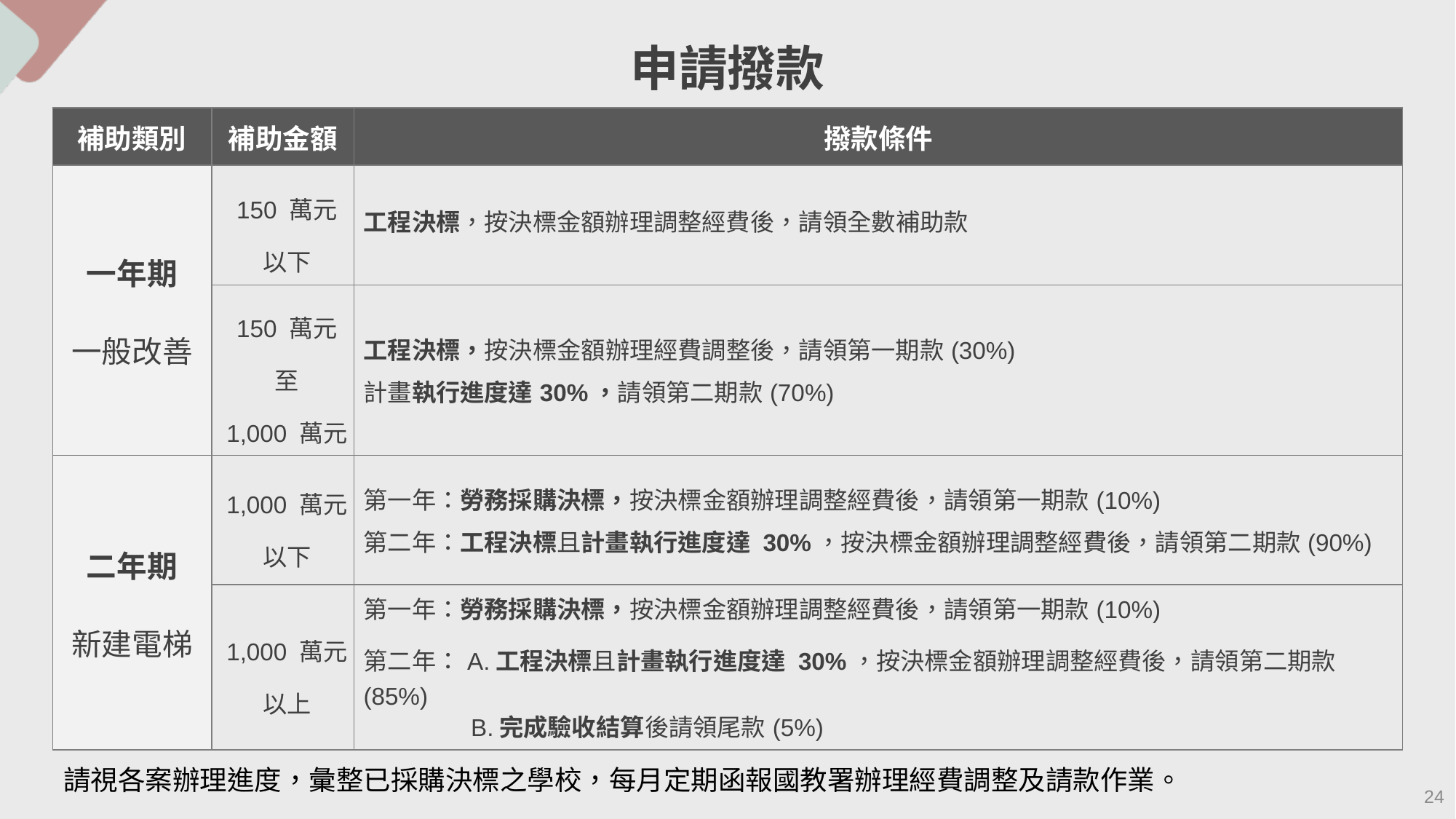

申請撥款
| 補助類別 | 補助金額 | 撥款條件 |
| --- | --- | --- |
| 一年期 一般改善 | 150 萬元 以下 | 工程決標，按決標金額辦理調整經費後，請領全數補助款 |
|  | 150 萬元 至 1,000 萬元 | 工程決標，按決標金額辦理經費調整後，請領第一期款(30%) 計畫執行進度達30%，請領第二期款(70%) |
| 二年期 新建電梯 | 1,000 萬元以下 | 第一年：勞務採購決標，按決標金額辦理調整經費後，請領第一期款(10%) 第二年：工程決標且計畫執行進度達 30%，按決標金額辦理調整經費後，請領第二期款(90%) |
|  | 1,000 萬元以上 | 第一年：勞務採購決標，按決標金額辦理調整經費後，請領第一期款(10%) 第二年：A.工程決標且計畫執行進度達 30%，按決標金額辦理調整經費後，請領第二期款(85%) B.完成驗收結算後請領尾款(5%) |
請視各案辦理進度，彙整已採購決標之學校，每月定期函報國教署辦理經費調整及請款作業。
24